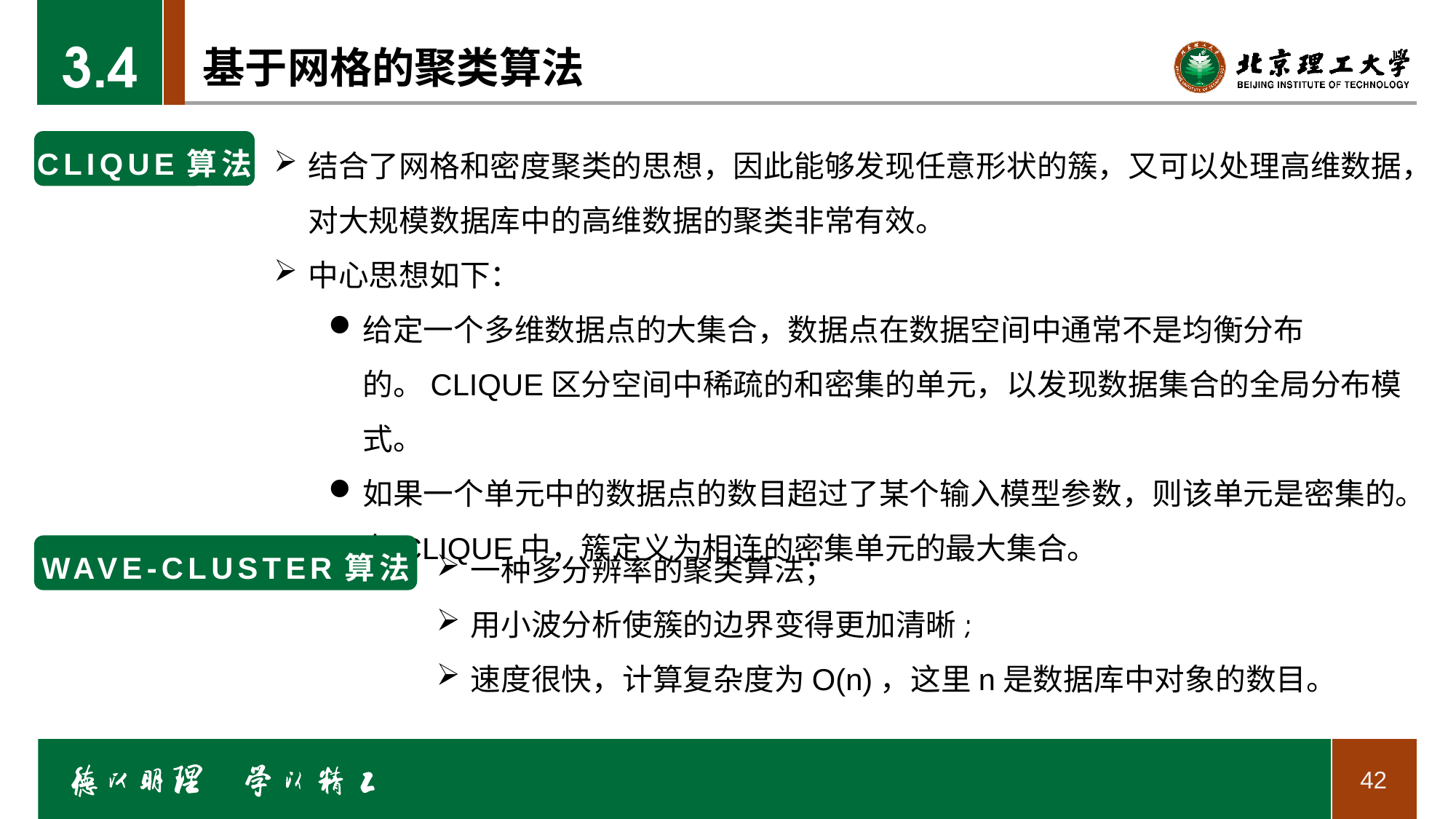

3.4
# 基于网格的聚类算法
结合了网格和密度聚类的思想，因此能够发现任意形状的簇，又可以处理高维数据，对大规模数据库中的高维数据的聚类非常有效。
中心思想如下：
给定一个多维数据点的大集合，数据点在数据空间中通常不是均衡分布的。CLIQUE区分空间中稀疏的和密集的单元，以发现数据集合的全局分布模式。
如果一个单元中的数据点的数目超过了某个输入模型参数，则该单元是密集的。在CLIQUE中，簇定义为相连的密集单元的最大集合。

CLIQUE算法
一种多分辨率的聚类算法；
用小波分析使簇的边界变得更加清晰;
速度很快，计算复杂度为O(n)，这里n是数据库中对象的数目。
WAVE-CLUSTER算法